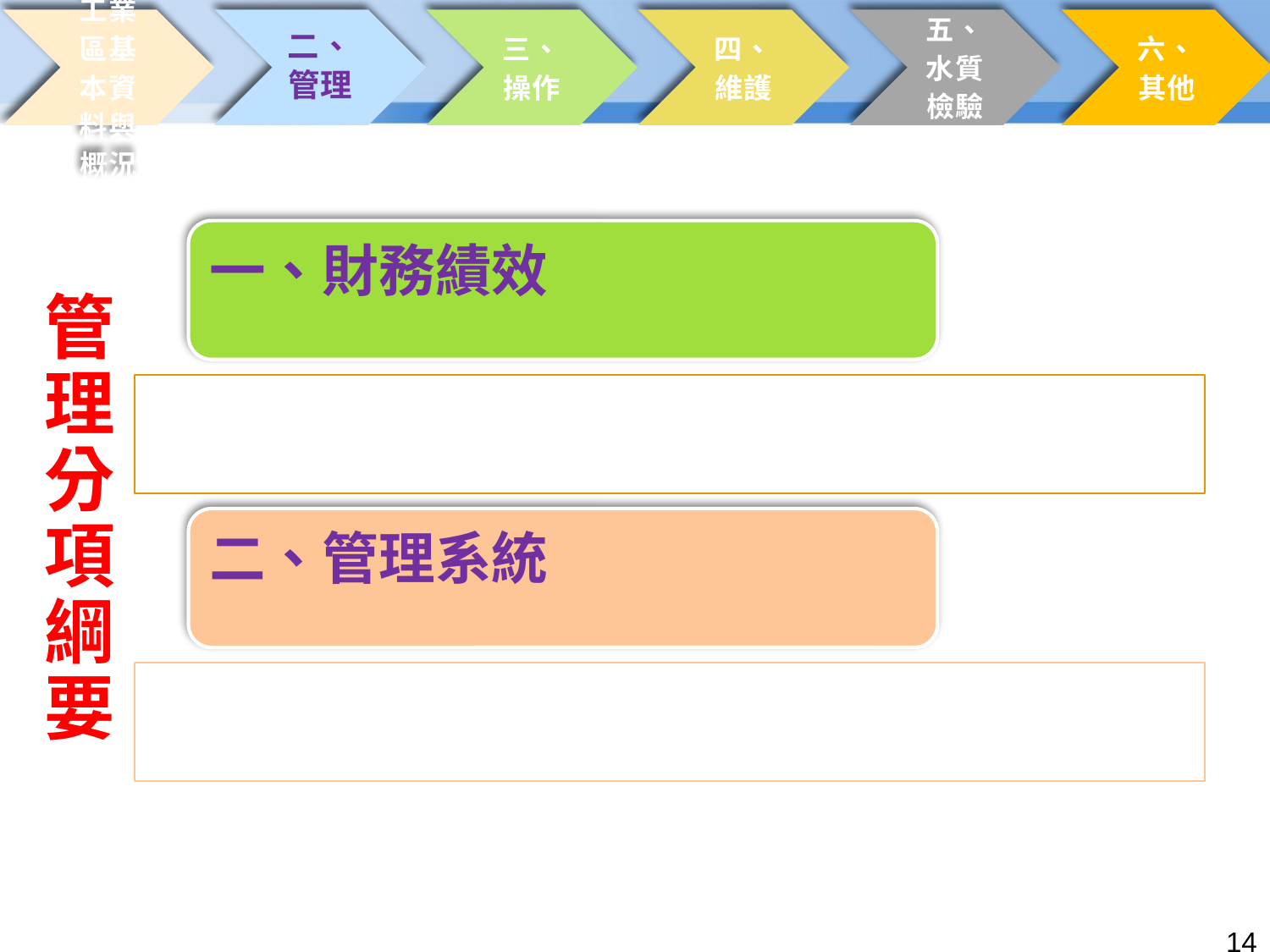

二、管理
三、操作
四、維護
五、水質檢驗
六、其他
一、財務績效
二、管理系統
管理分項綱要